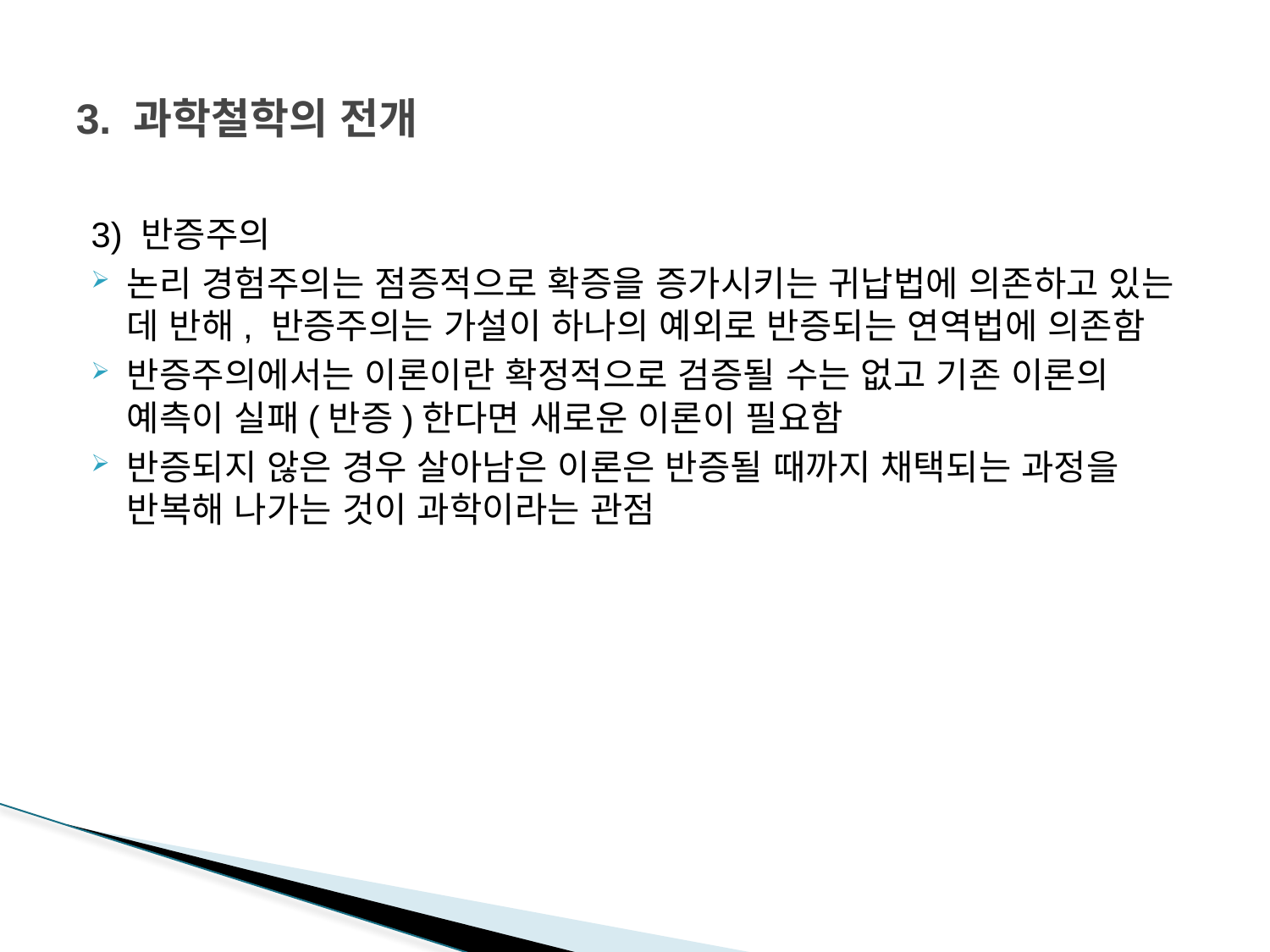

# 3. 과학철학의 전개
3) 반증주의
논리 경험주의는 점증적으로 확증을 증가시키는 귀납법에 의존하고 있는 데 반해, 반증주의는 가설이 하나의 예외로 반증되는 연역법에 의존함
반증주의에서는 이론이란 확정적으로 검증될 수는 없고 기존 이론의 예측이 실패(반증)한다면 새로운 이론이 필요함
반증되지 않은 경우 살아남은 이론은 반증될 때까지 채택되는 과정을 반복해 나가는 것이 과학이라는 관점